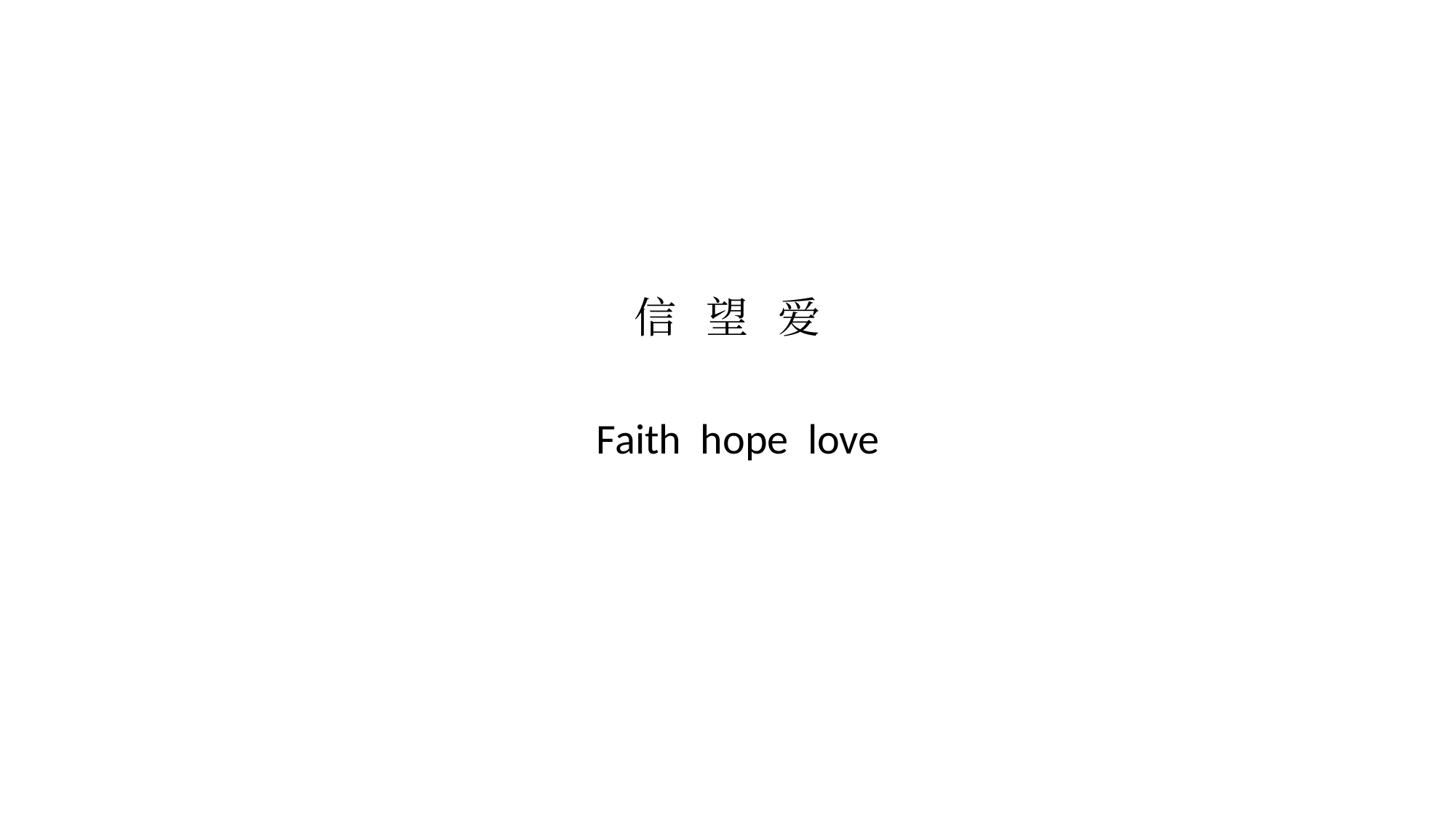

# 信   望   爱 Faith  hope  love